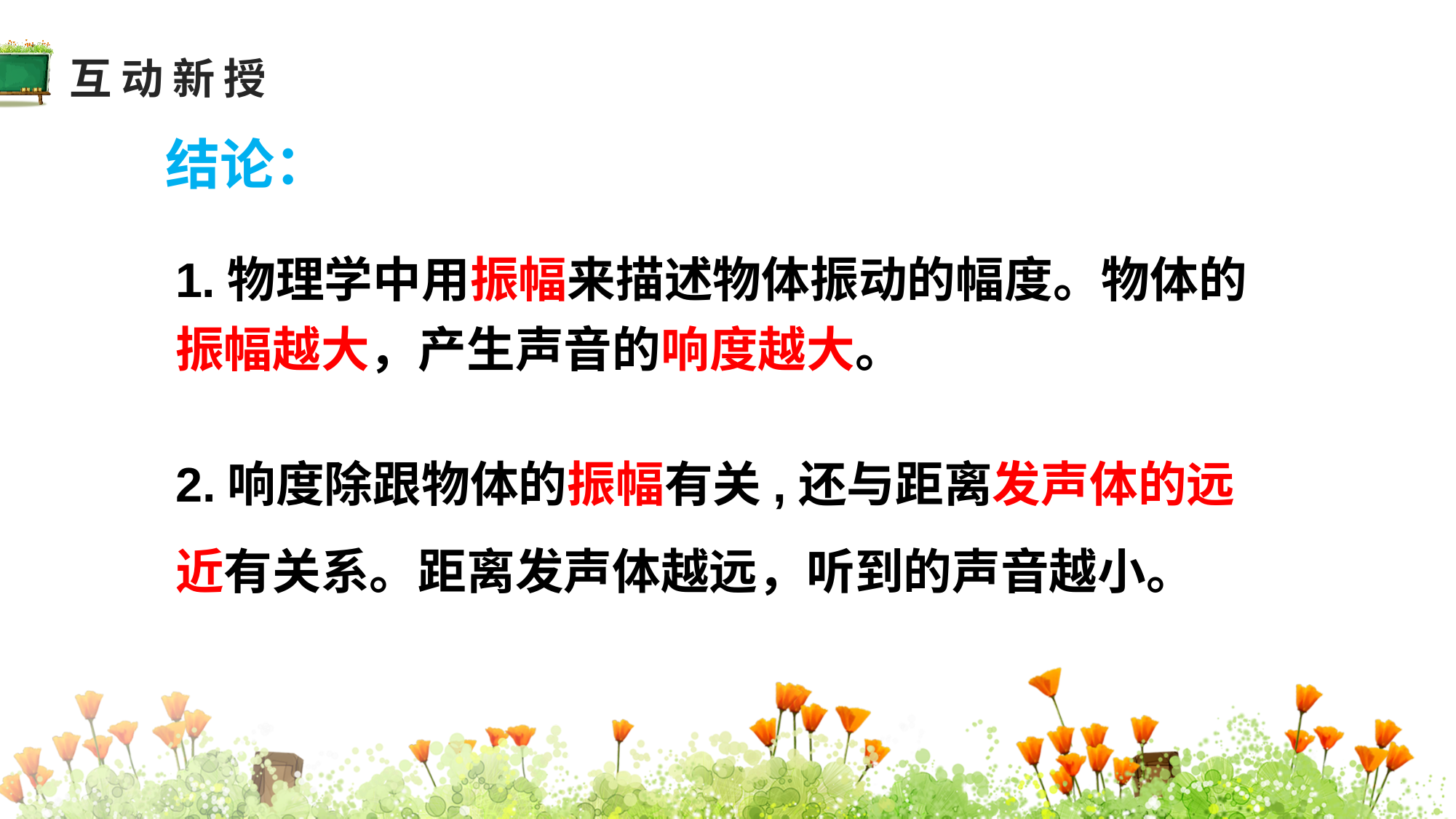

互动新授
结论：
1.物理学中用振幅来描述物体振动的幅度。物体的振幅越大，产生声音的响度越大。
2.响度除跟物体的振幅有关,还与距离发声体的远近有关系。距离发声体越远，听到的声音越小。